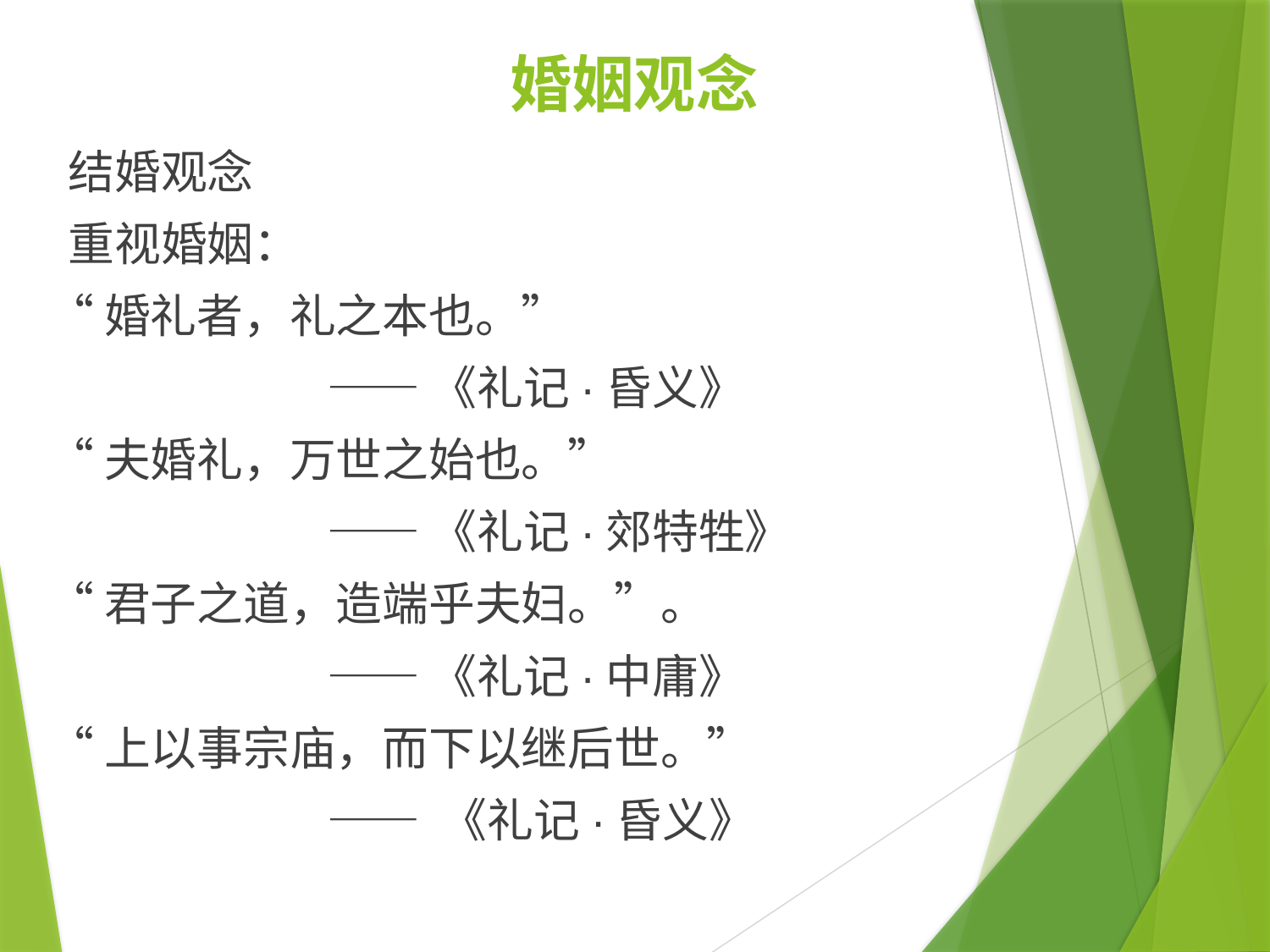

# 婚姻观念
 结婚观念
 重视婚姻：
“婚礼者，礼之本也。”
                           ——《礼记·昏义》
“夫婚礼，万世之始也。”
                           ——《礼记·郊特牲》
“君子之道，造端乎夫妇。”。
                           ——《礼记·中庸》
“上以事宗庙，而下以继后世。”
                           —— 《礼记·昏义》